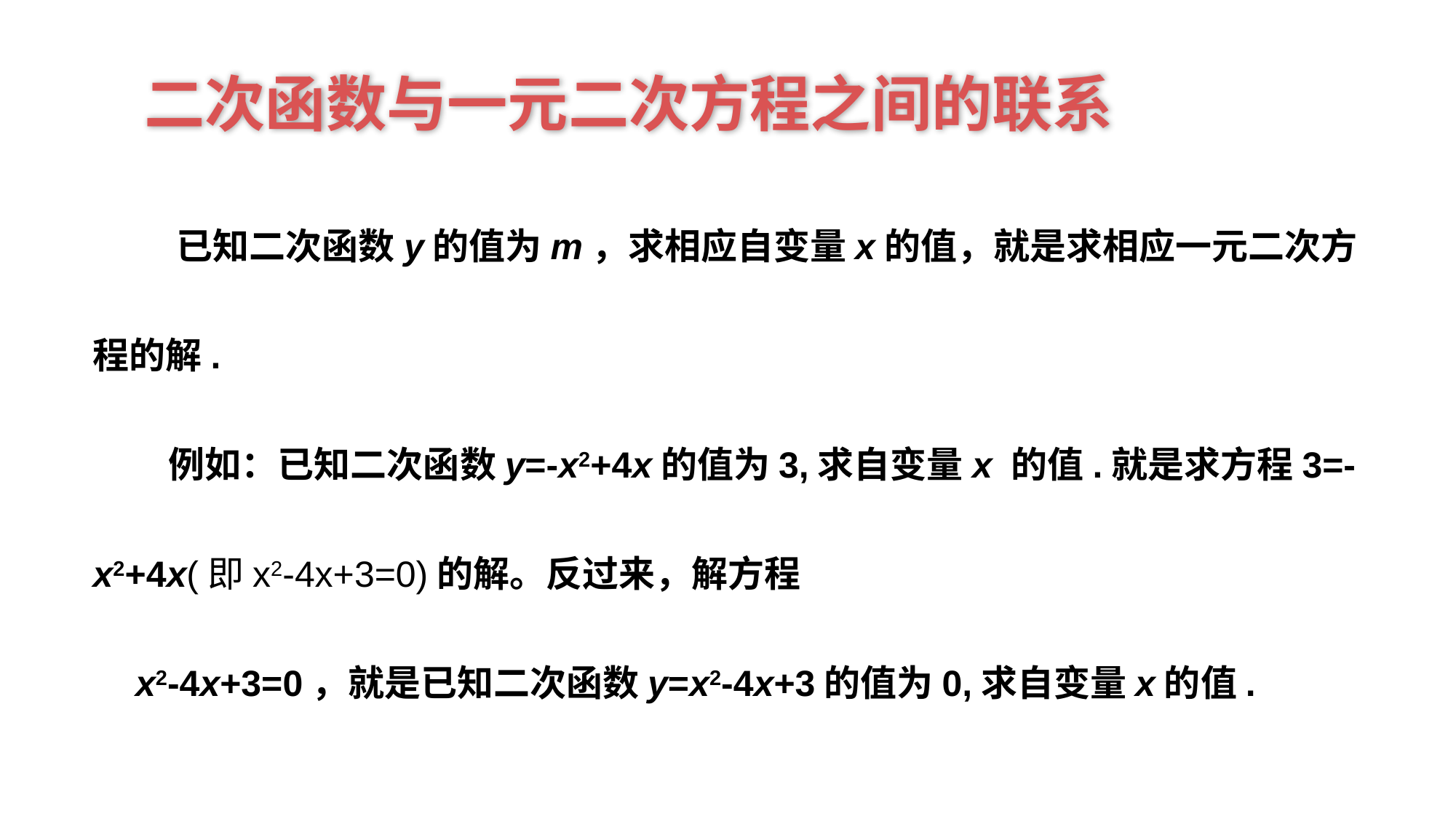

二次函数与一元二次方程之间的联系
    已知二次函数y的值为m，求相应自变量x的值，就是求相应一元二次方程的解.
   例如：已知二次函数y=-x2+4x的值为3,求自变量x 的值.就是求方程3=-x2+4x(即x2-4x+3=0)的解。反过来，解方程
x2-4x+3=0，就是已知二次函数y=x2-4x+3的值为0,求自变量x的值.